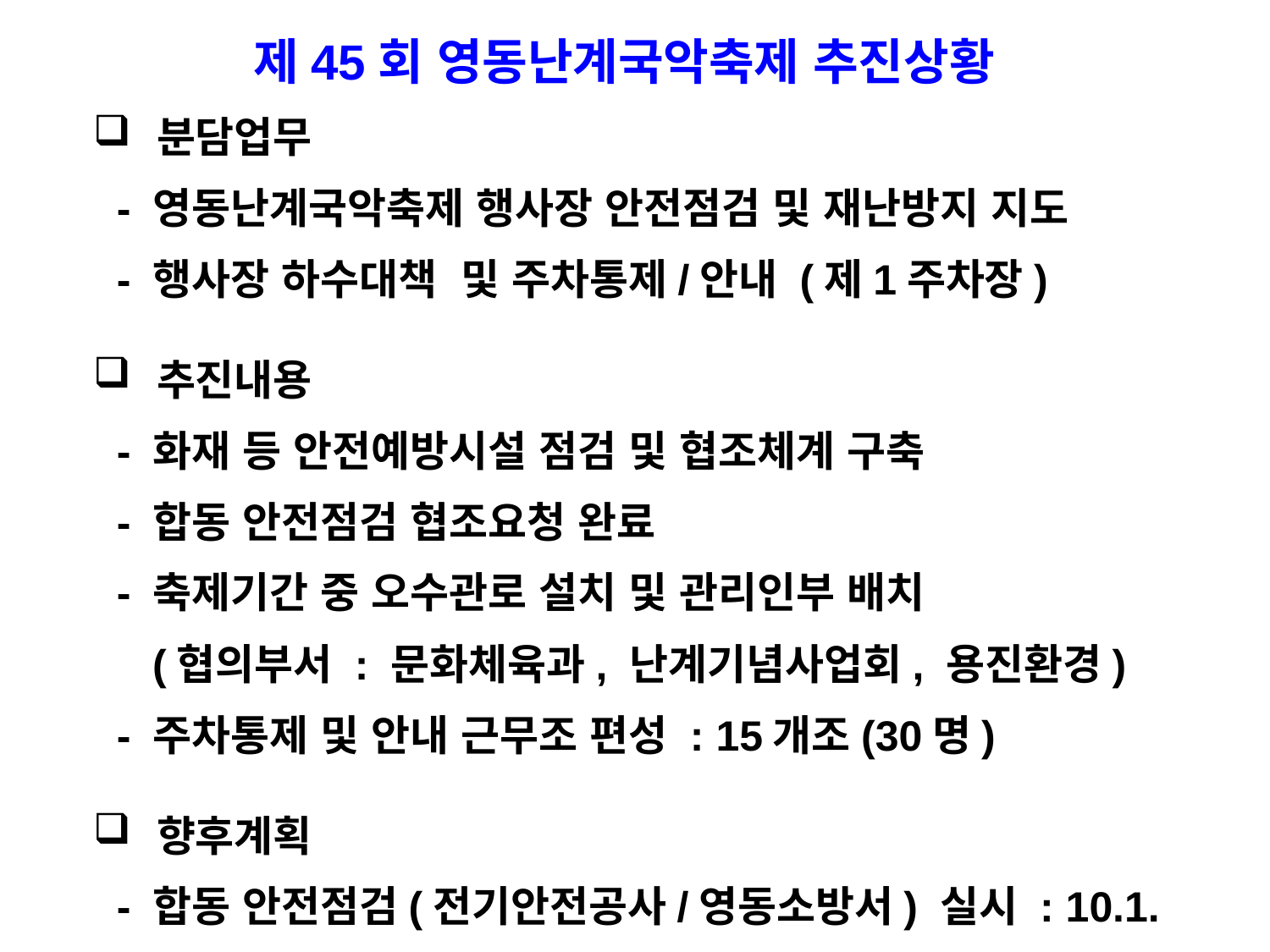

제45회 영동난계국악축제 추진상황
분담업무
  - 영동난계국악축제 행사장 안전점검 및 재난방지 지도
  - 행사장 하수대책  및 주차통제/안내 (제1주차장)

추진내용
  - 화재 등 안전예방시설 점검 및 협조체계 구축
  - 합동 안전점검 협조요청 완료
  - 축제기간 중 오수관로 설치 및 관리인부 배치
     (협의부서 : 문화체육과, 난계기념사업회, 용진환경)
  - 주차통제 및 안내 근무조 편성 : 15개조(30명)

향후계획
  - 합동 안전점검(전기안전공사/영동소방서) 실시 : 10.1.(화)